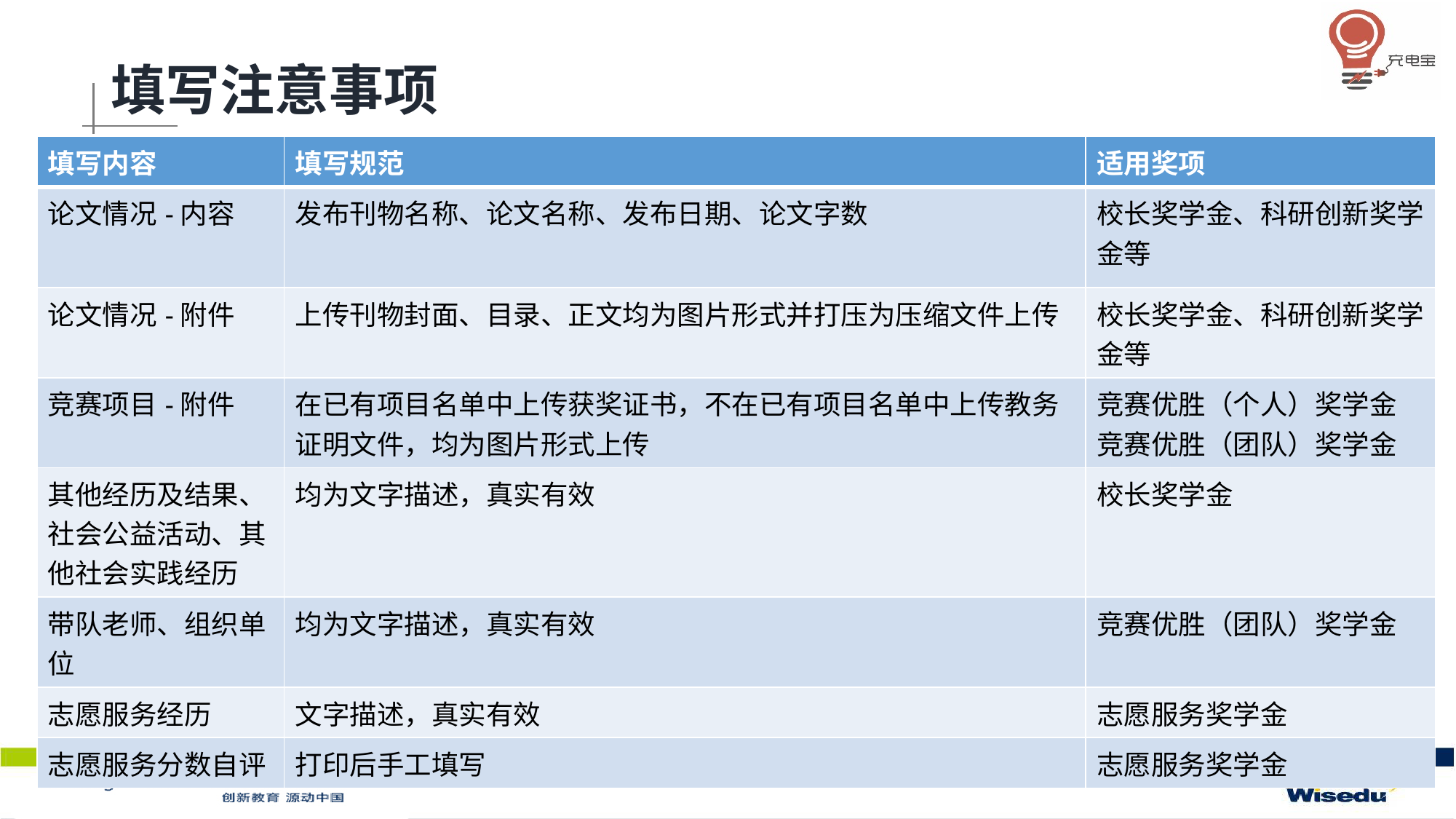

# 填写注意事项
| 填写内容 | 填写规范 | 适用奖项 |
| --- | --- | --- |
| 论文情况-内容 | 发布刊物名称、论文名称、发布日期、论文字数 | 校长奖学金、科研创新奖学金等 |
| 论文情况-附件 | 上传刊物封面、目录、正文均为图片形式并打压为压缩文件上传 | 校长奖学金、科研创新奖学金等 |
| 竞赛项目-附件 | 在已有项目名单中上传获奖证书，不在已有项目名单中上传教务证明文件，均为图片形式上传 | 竞赛优胜（个人）奖学金 竞赛优胜（团队）奖学金 |
| 其他经历及结果、社会公益活动、其他社会实践经历 | 均为文字描述，真实有效 | 校长奖学金 |
| 带队老师、组织单位 | 均为文字描述，真实有效 | 竞赛优胜（团队）奖学金 |
| 志愿服务经历 | 文字描述，真实有效 | 志愿服务奖学金 |
| 志愿服务分数自评 | 打印后手工填写 | 志愿服务奖学金 |